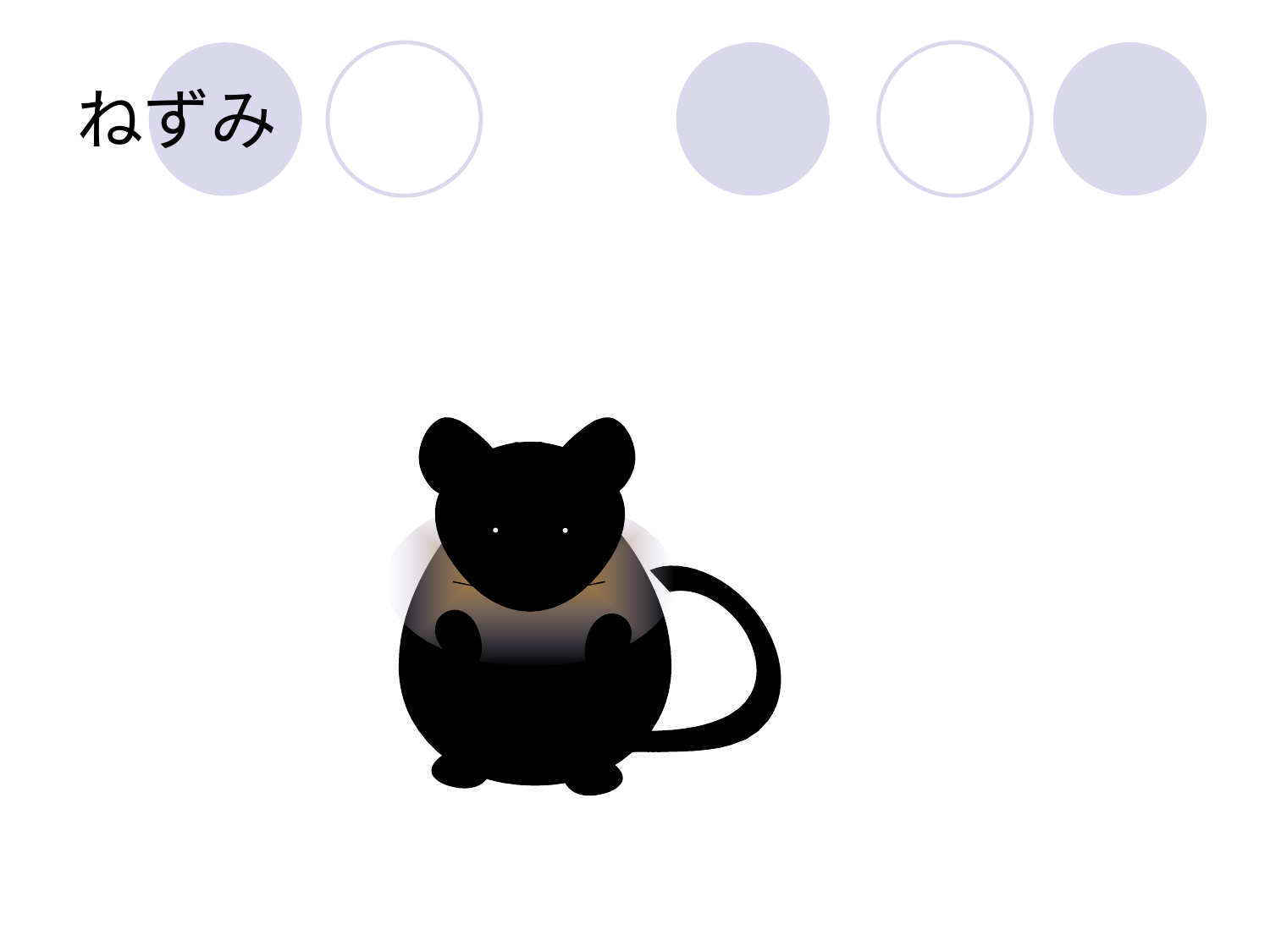

# ねずみ
●
●
●
●
●
●

～

●
●
●
●
●